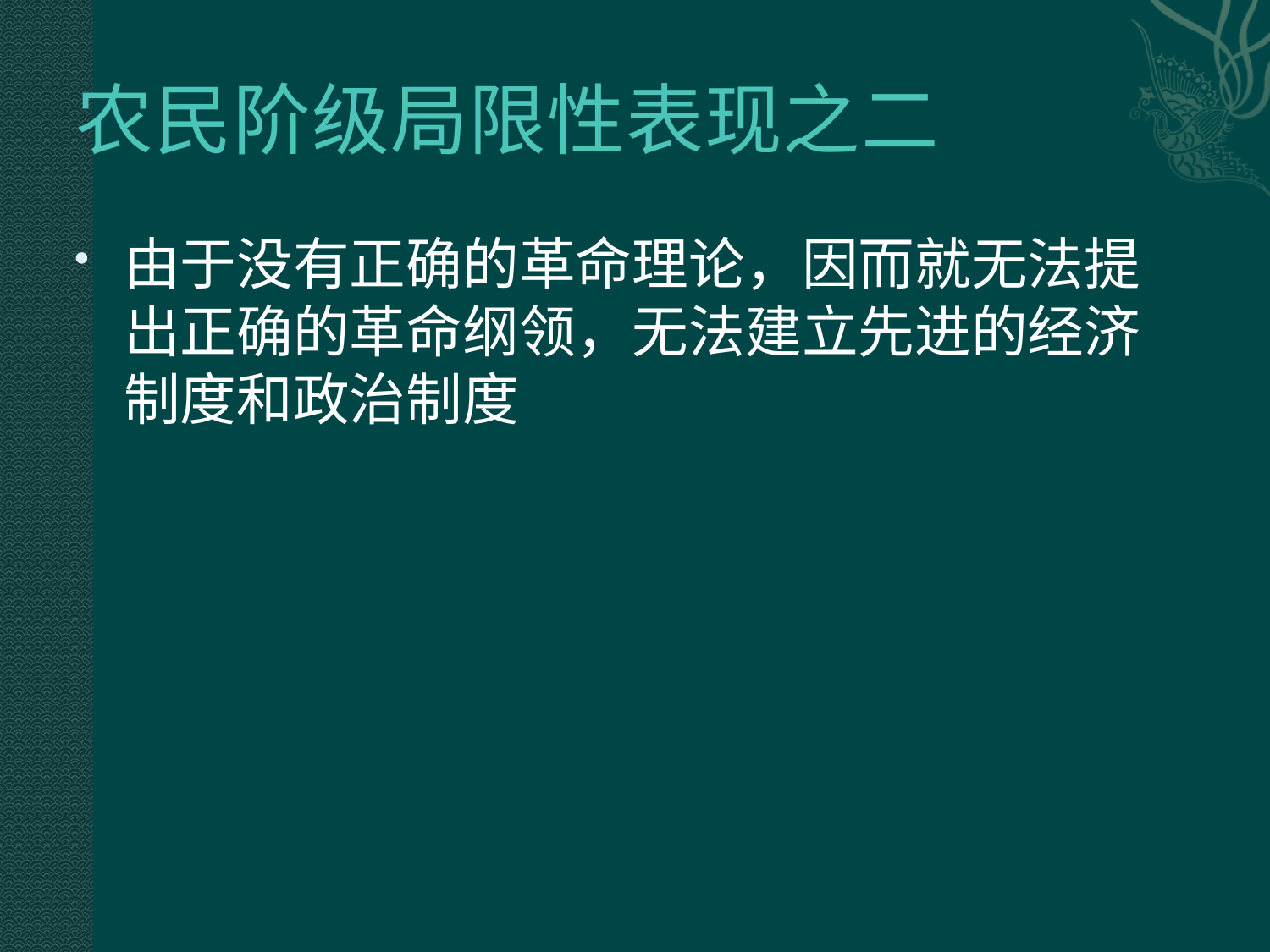

# 农民阶级局限性表现之二
由于没有正确的革命理论，因而就无法提出正确的革命纲领，无法建立先进的经济制度和政治制度